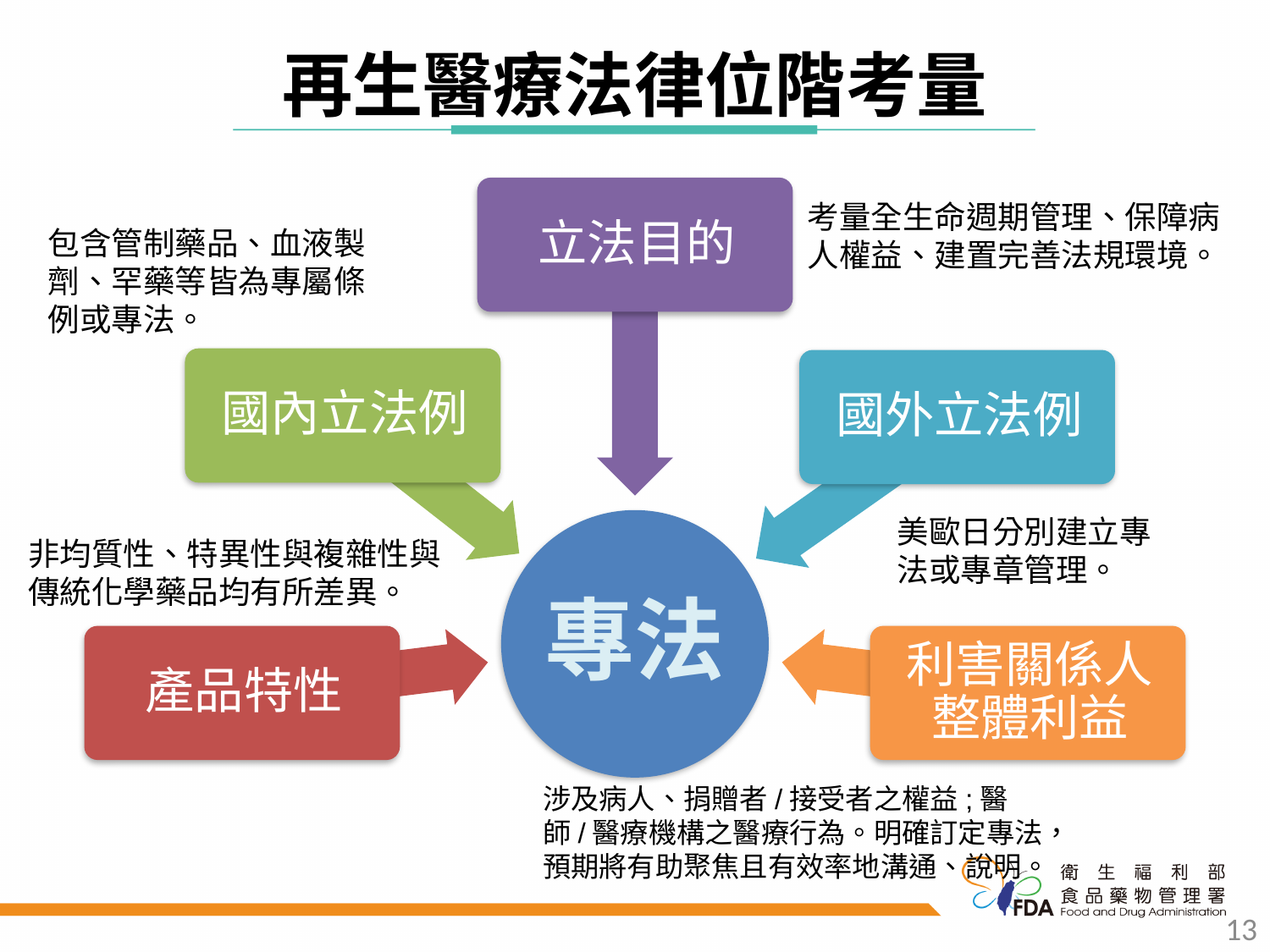

# 再生醫療法律位階考量
專法
產品特性
國內立法例
立法目的
國外立法例
利害關係人整體利益
考量全生命週期管理、保障病人權益、建置完善法規環境。
包含管制藥品、血液製劑、罕藥等皆為專屬條例或專法。
美歐日分別建立專法或專章管理。
非均質性、特異性與複雜性與傳統化學藥品均有所差異。
涉及病人、捐贈者/接受者之權益;醫師/醫療機構之醫療行為。明確訂定專法，預期將有助聚焦且有效率地溝通、說明。

13